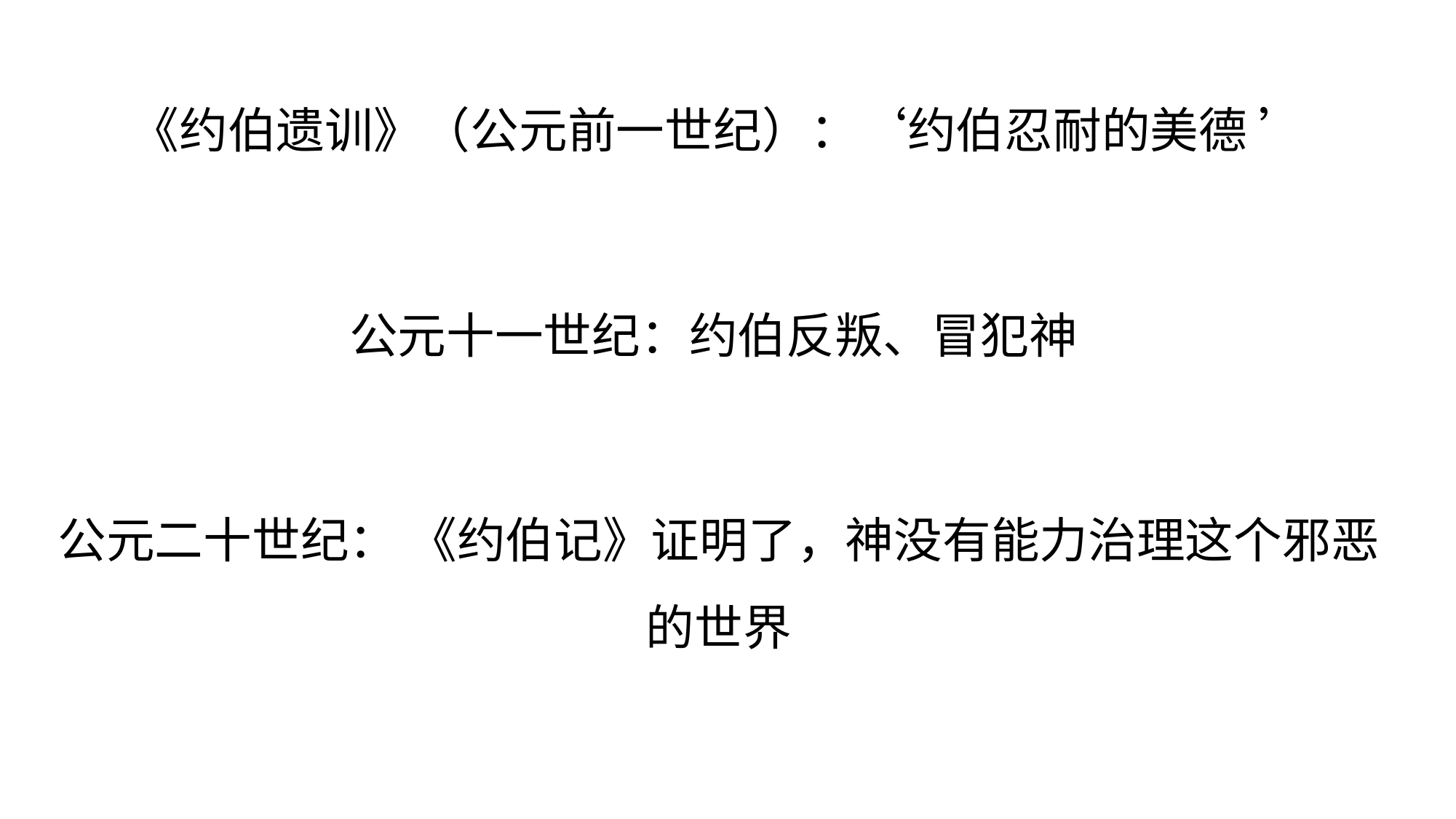

#
《约伯遗训》（公元前一世纪）：‘约伯忍耐的美德 ’

公元十一世纪：约伯反叛、冒犯神

公元二十世纪： 《约伯记》证明了，神没有能力治理这个邪恶的世界